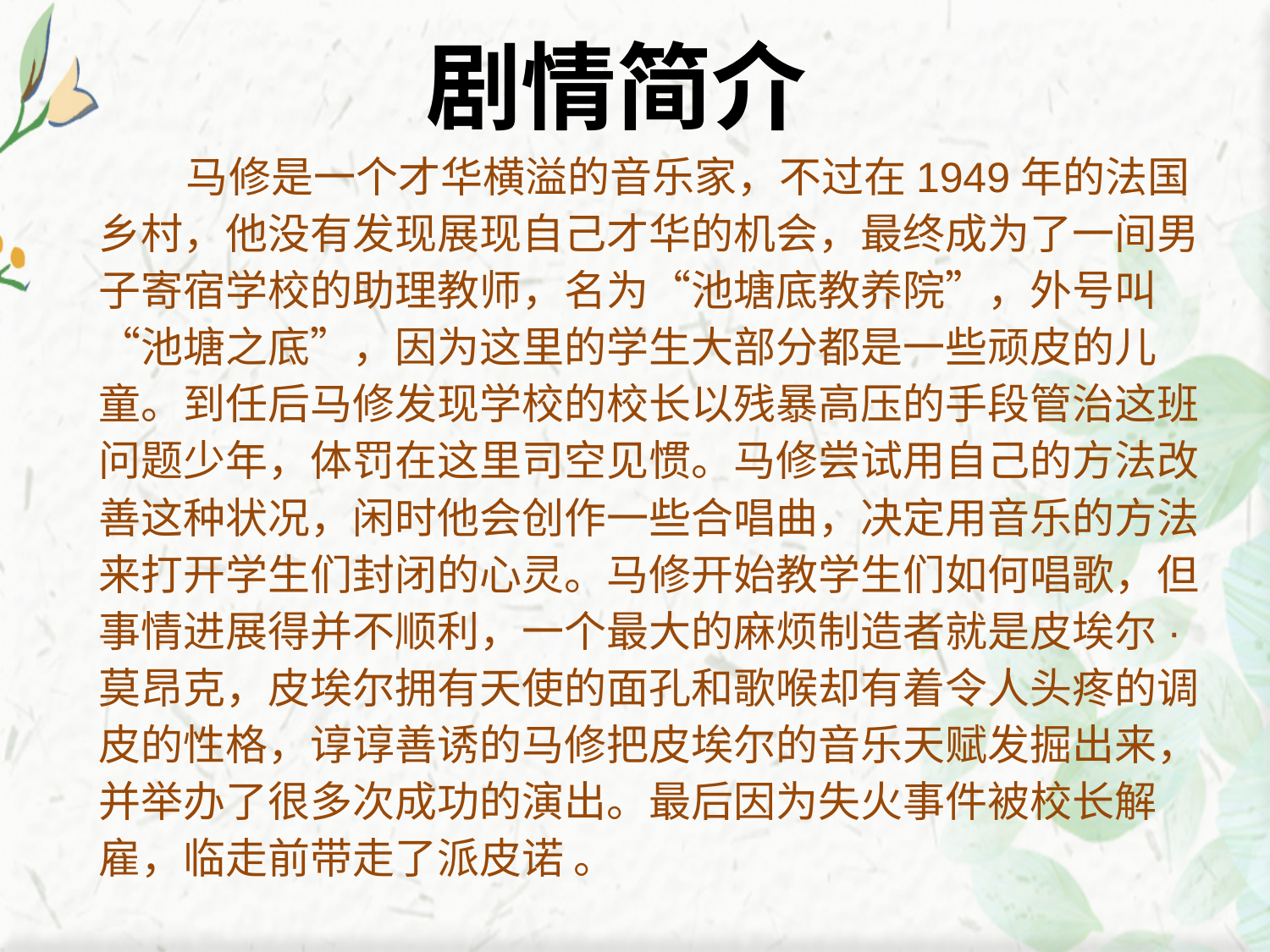

剧情简介
  马修是一个才华横溢的音乐家，不过在1949年的法国乡村，他没有发现展现自己才华的机会，最终成为了一间男子寄宿学校的助理教师，名为“池塘底教养院”，外号叫“池塘之底”，因为这里的学生大部分都是一些顽皮的儿童。到任后马修发现学校的校长以残暴高压的手段管治这班问题少年，体罚在这里司空见惯。马修尝试用自己的方法改善这种状况，闲时他会创作一些合唱曲，决定用音乐的方法来打开学生们封闭的心灵。马修开始教学生们如何唱歌，但事情进展得并不顺利，一个最大的麻烦制造者就是皮埃尔·莫昂克，皮埃尔拥有天使的面孔和歌喉却有着令人头疼的调皮的性格，谆谆善诱的马修把皮埃尔的音乐天赋发掘出来，并举办了很多次成功的演出。最后因为失火事件被校长解雇，临走前带走了派皮诺 。